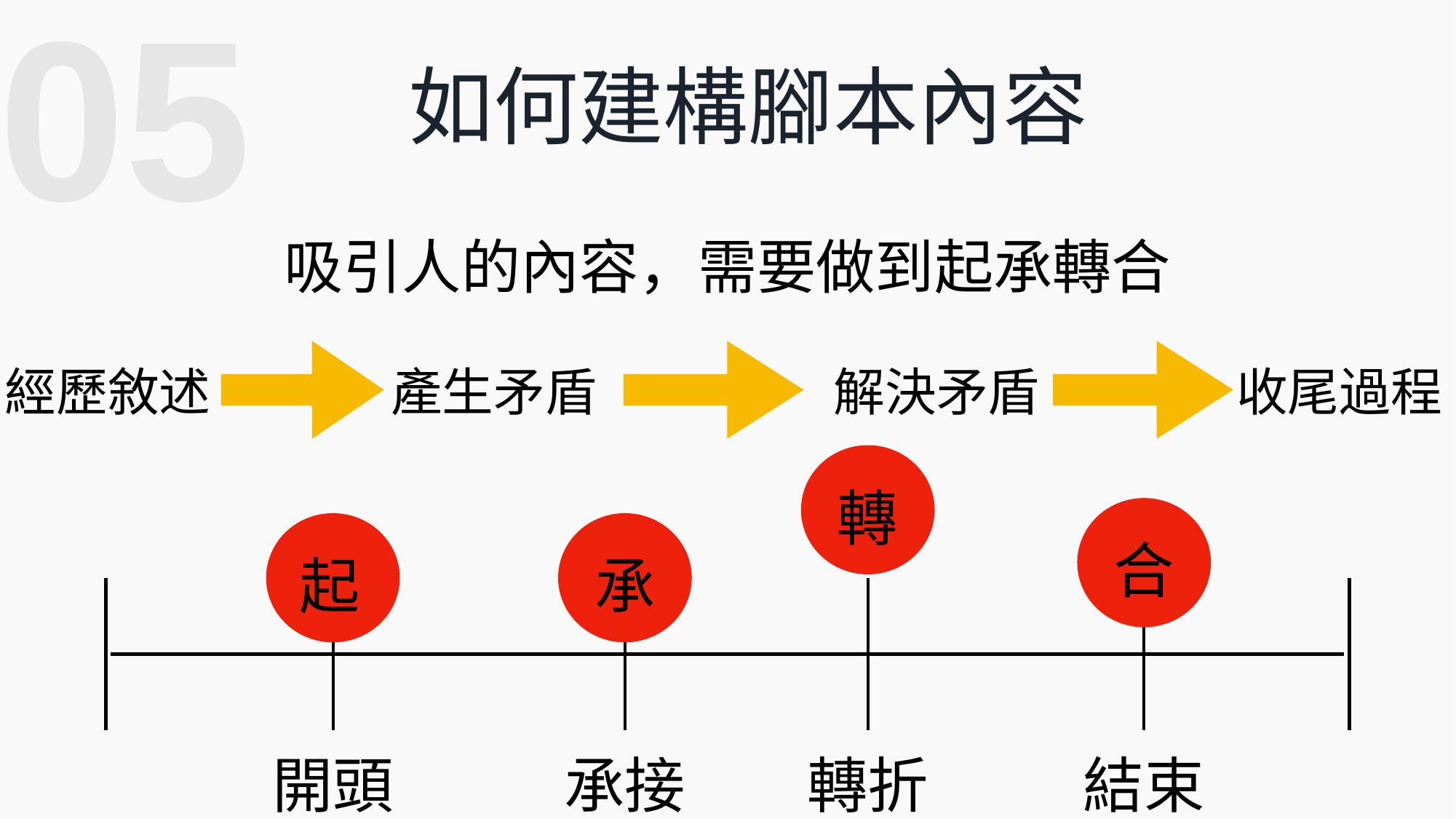

05
46
如何建構腳本內容
吸引人的內容，需要做到起承轉合

經歷敘述
產生矛盾
解決矛盾
收尾過程

轉

合
起
承

開頭
承接
轉折
結束
、